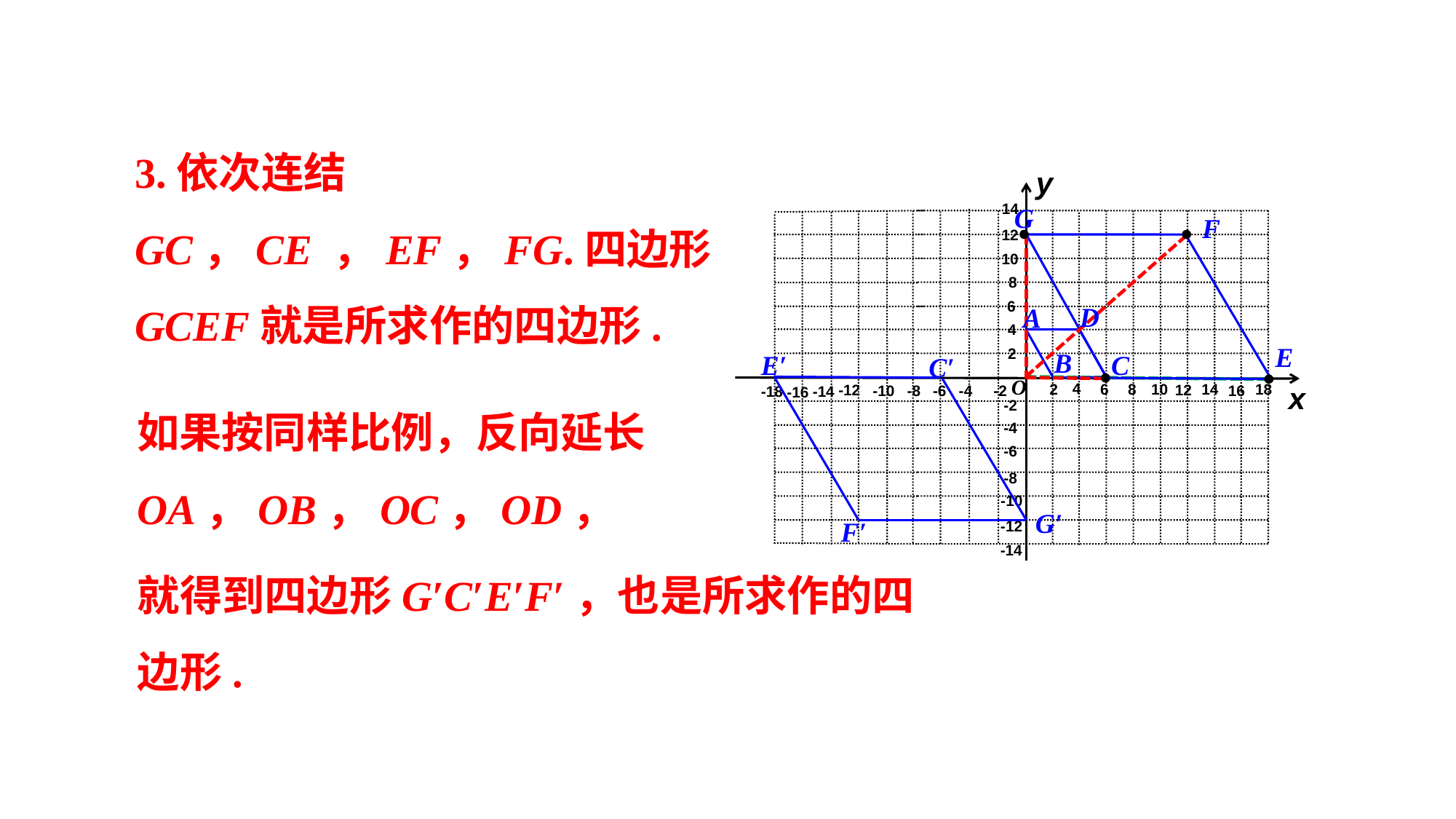

3.依次连结GC，CE ，EF，FG.四边形GCEF就是所求作的四边形.
y

14

12

10

8

6

4

2

x
4
2
6
8
10
12
-2
-2

-4

-6

-8

-10

-12

-14

G
F

D
A

E
B
C
E′
C′

O

如果按同样比例，反向延长OA，OB，OC，OD，
就得到四边形G′C′E′F′，也是所求作的四边形.
14
18
-12
-10
-4
16
-8
-6
-18
-14
-16

G′
F′